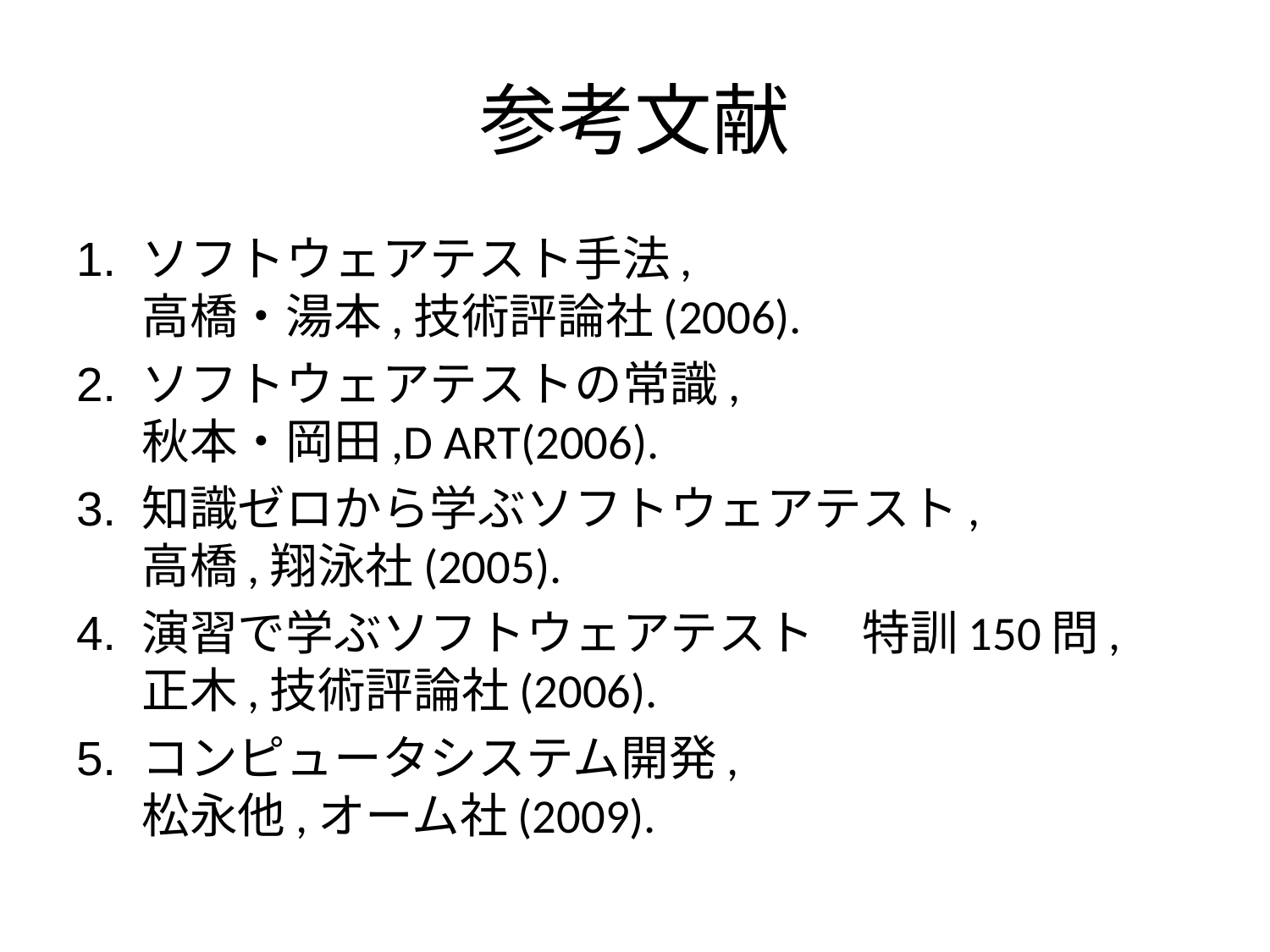

# 参考文献
ソフトウェアテスト手法,
高橋・湯本,技術評論社(2006).
ソフトウェアテストの常識,
秋本・岡田,D ART(2006).
知識ゼロから学ぶソフトウェアテスト,
高橋,翔泳社(2005).
演習で学ぶソフトウェアテスト　特訓150問,
正木,技術評論社(2006).
コンピュータシステム開発,
松永他,オーム社(2009).